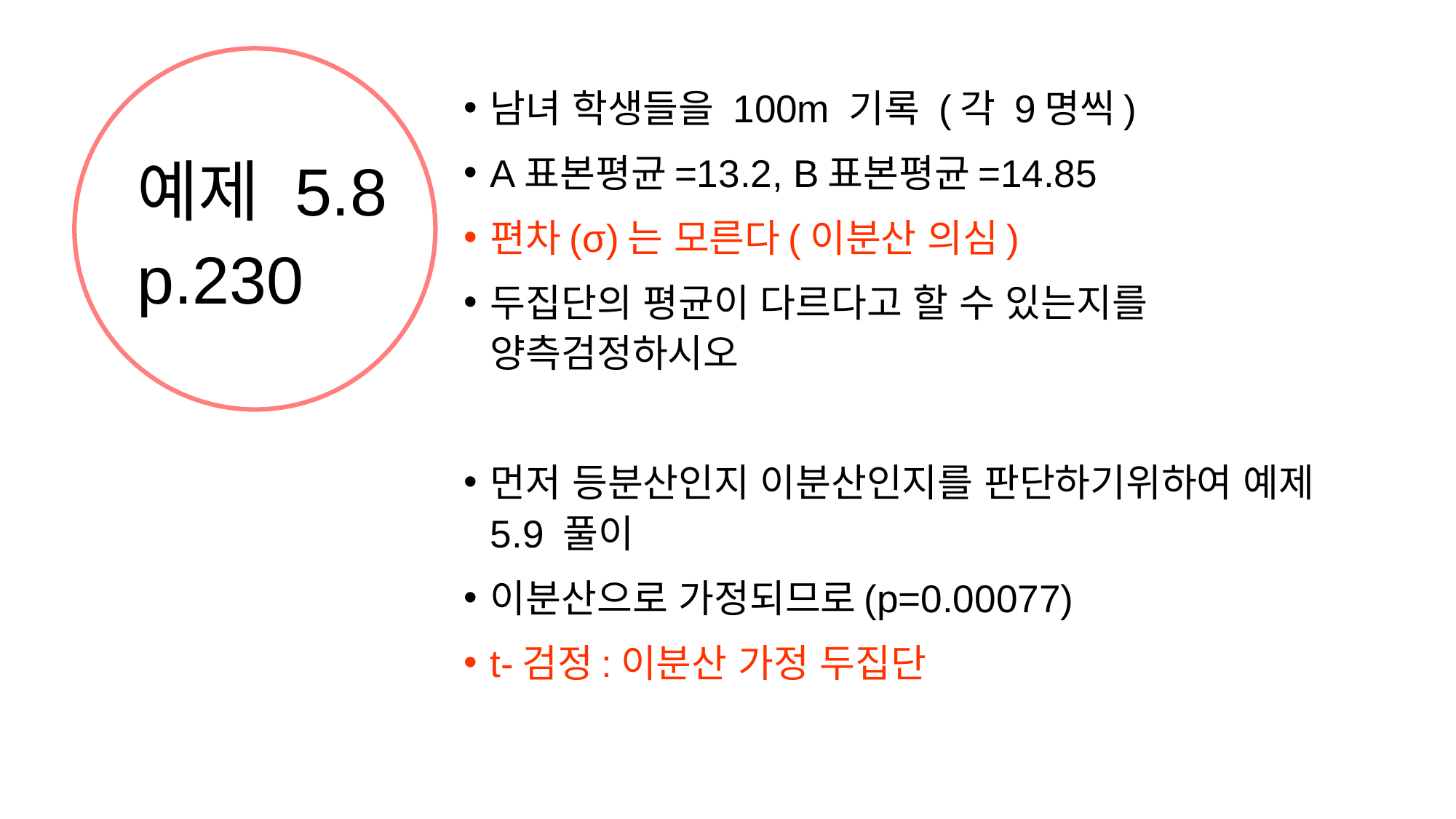

남녀 학생들을 100m 기록 (각 9명씩)
A표본평균=13.2, B표본평균=14.85
편차(σ)는 모른다(이분산 의심)
두집단의 평균이 다르다고 할 수 있는지를 양측검정하시오

먼저 등분산인지 이분산인지를 판단하기위하여 예제 5.9 풀이
이분산으로 가정되므로(p=0.00077)
t-검정:이분산 가정 두집단
# 예제 5.8 p.230